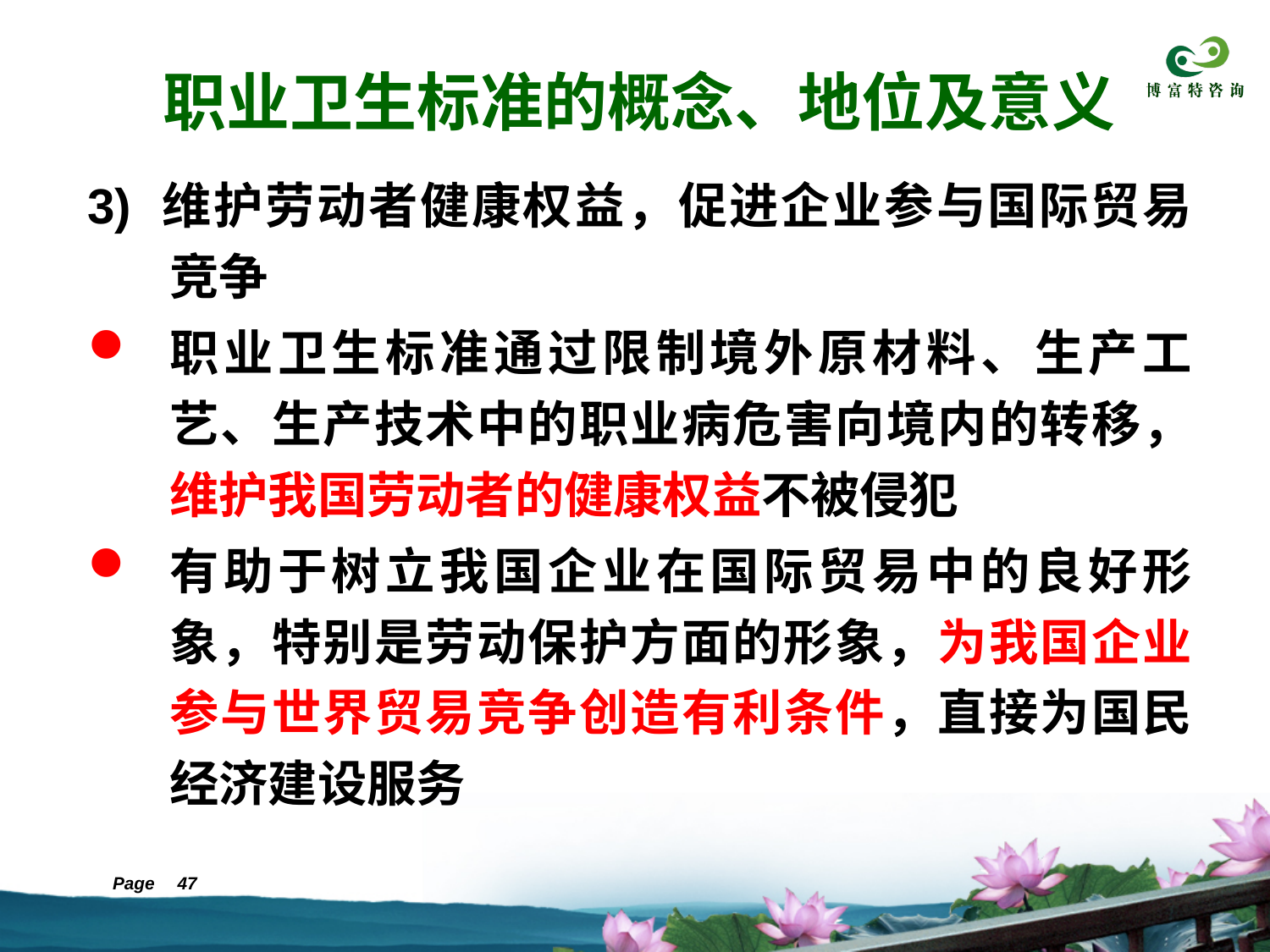

职业卫生标准的概念、地位及意义
3) 维护劳动者健康权益，促进企业参与国际贸易竞争
职业卫生标准通过限制境外原材料、生产工艺、生产技术中的职业病危害向境内的转移，维护我国劳动者的健康权益不被侵犯
有助于树立我国企业在国际贸易中的良好形象，特别是劳动保护方面的形象，为我国企业参与世界贸易竞争创造有利条件，直接为国民经济建设服务